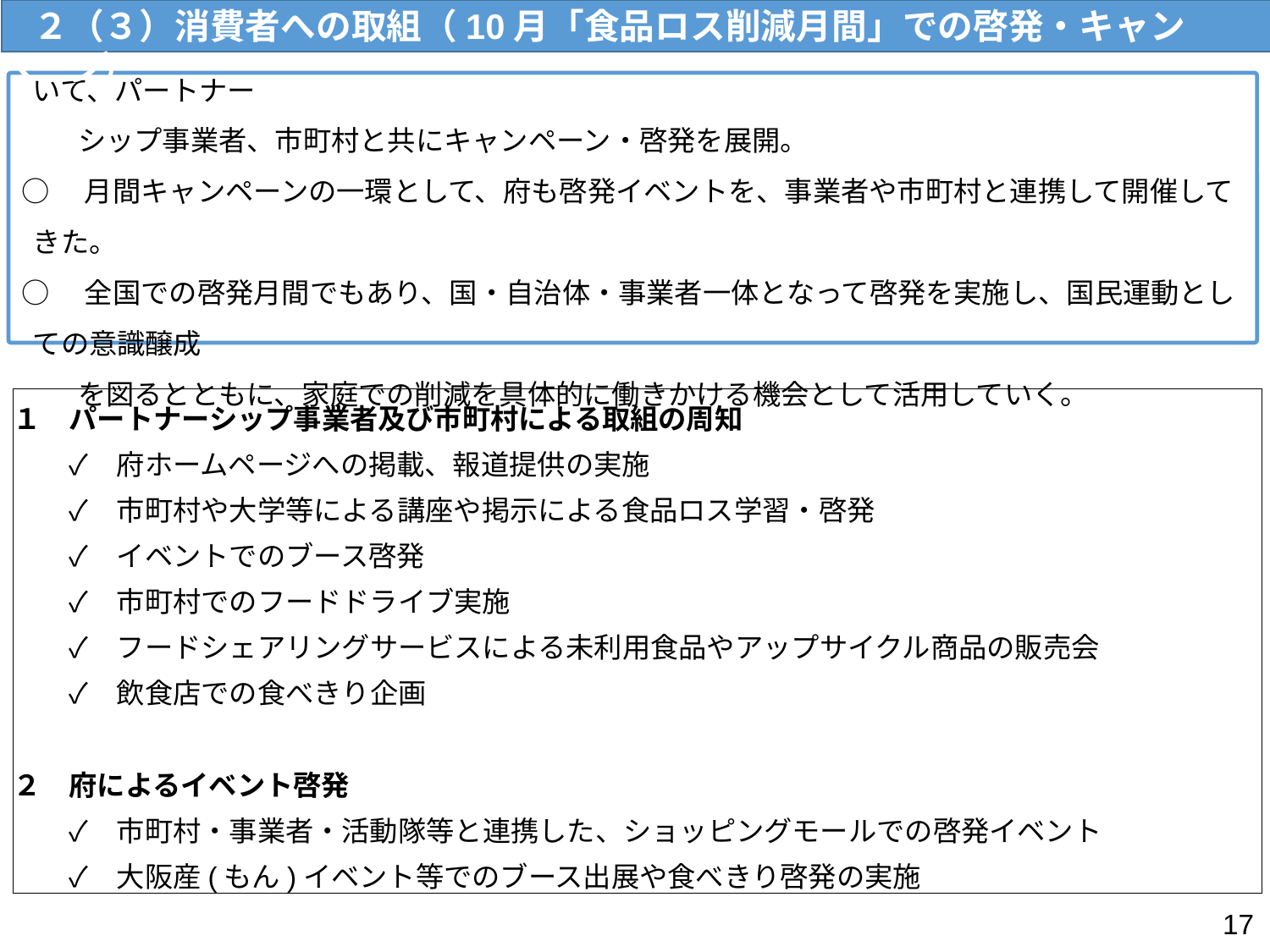

２（３）消費者への取組（10月「食品ロス削減月間」での啓発・キャンペーン）
○　「食品ロスの削減の推進に関する法律」で規定された「食品ロス削減月間（10月）」において、パートナー
　　シップ事業者、市町村と共にキャンペーン・啓発を展開。
○　月間キャンペーンの一環として、府も啓発イベントを、事業者や市町村と連携して開催してきた。
○　全国での啓発月間でもあり、国・自治体・事業者一体となって啓発を実施し、国民運動としての意識醸成
　　を図るとともに、家庭での削減を具体的に働きかける機会として活用していく。
１　パートナーシップ事業者及び市町村による取組の周知
　　✓　府ホームページへの掲載、報道提供の実施
　　✓　市町村や大学等による講座や掲示による食品ロス学習・啓発
　　✓　イベントでのブース啓発
　　✓　市町村でのフードドライブ実施
　　✓　フードシェアリングサービスによる未利用食品やアップサイクル商品の販売会
　　✓　飲食店での食べきり企画

２　府によるイベント啓発
　　✓　市町村・事業者・活動隊等と連携した、ショッピングモールでの啓発イベント
　　✓　大阪産(もん)イベント等でのブース出展や食べきり啓発の実施
17